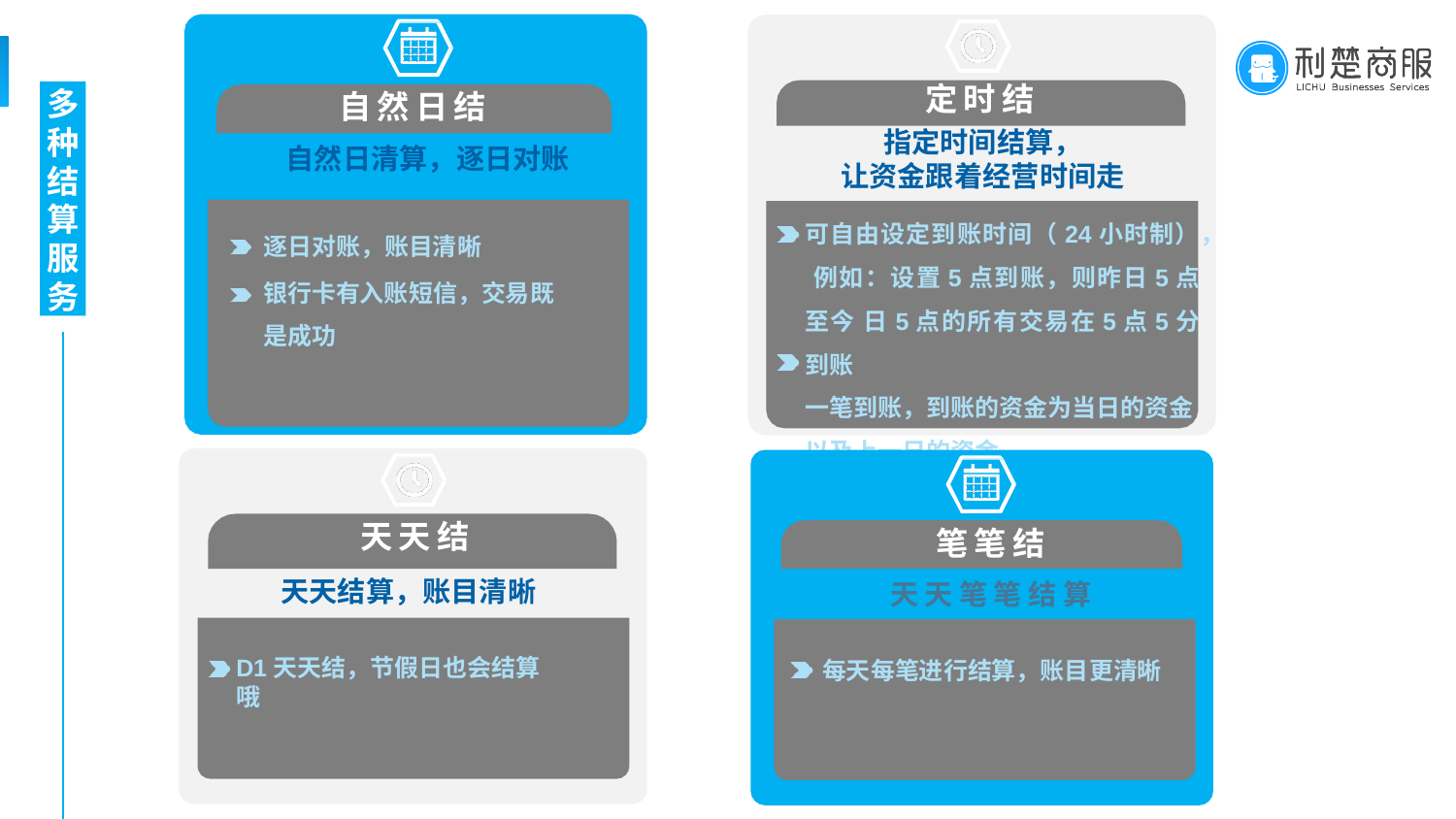

自然日结
自然日清算，逐日对账
定时结
指定时间结算，
让资金跟着经营时间走
可自由设定到账时间（24小时制）， 例如：设置5点到账，则昨日5点至今 日5点的所有交易在5点5分到账
一笔到账，到账的资金为当日的资金 以及上一日的资金

多 种 结 算 服 务

逐日对账，账目清晰
银行卡有入账短信，交易既 是成功

天天结
天天结算，账目清晰
笔笔结
天天笔笔结算

D1天天结，节假日也会结算哦
每天每笔进行结算，账目更清晰